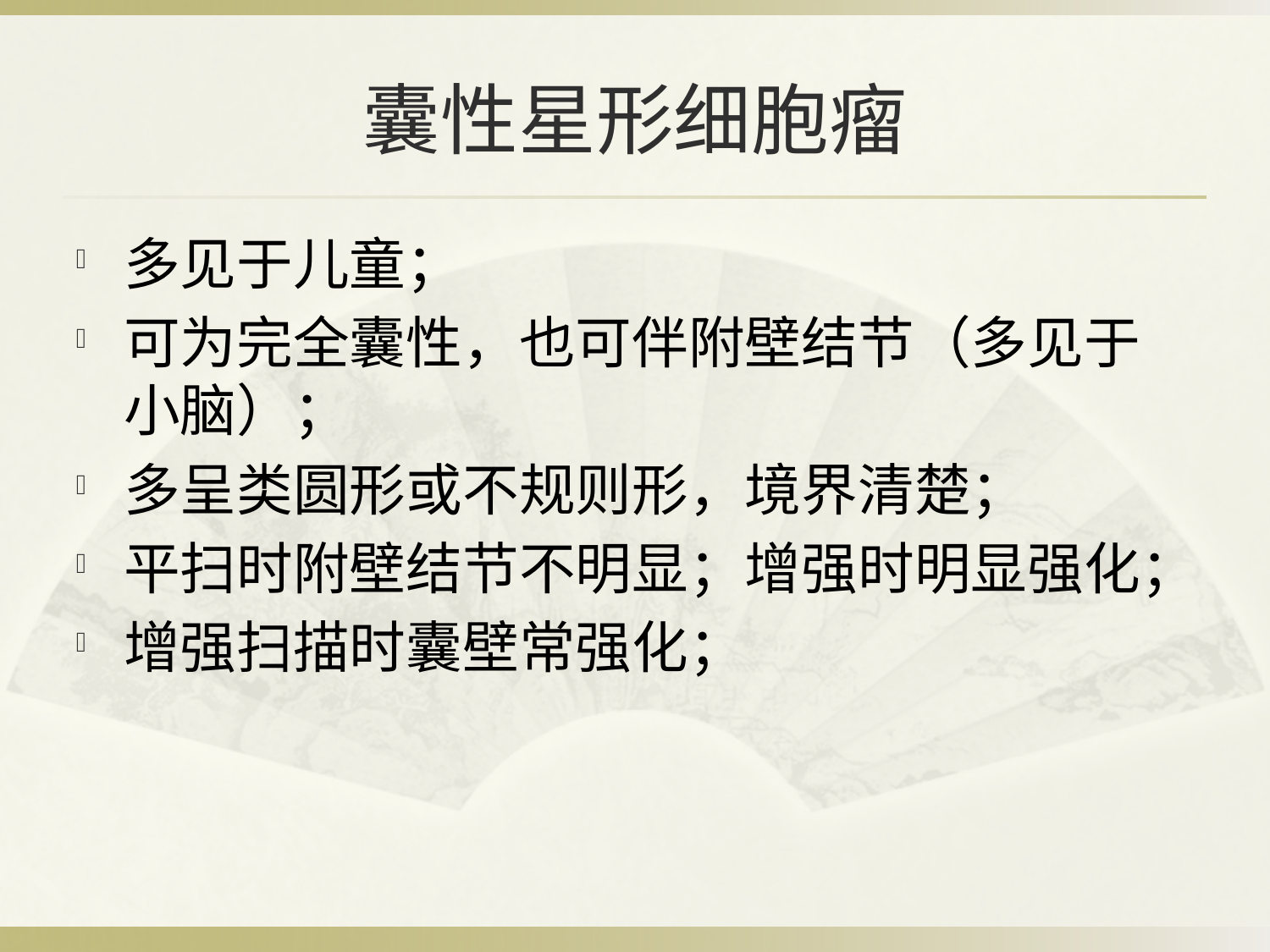

# 囊性星形细胞瘤
多见于儿童；
可为完全囊性，也可伴附壁结节（多见于小脑）；
多呈类圆形或不规则形，境界清楚；
平扫时附壁结节不明显；增强时明显强化；
增强扫描时囊壁常强化；